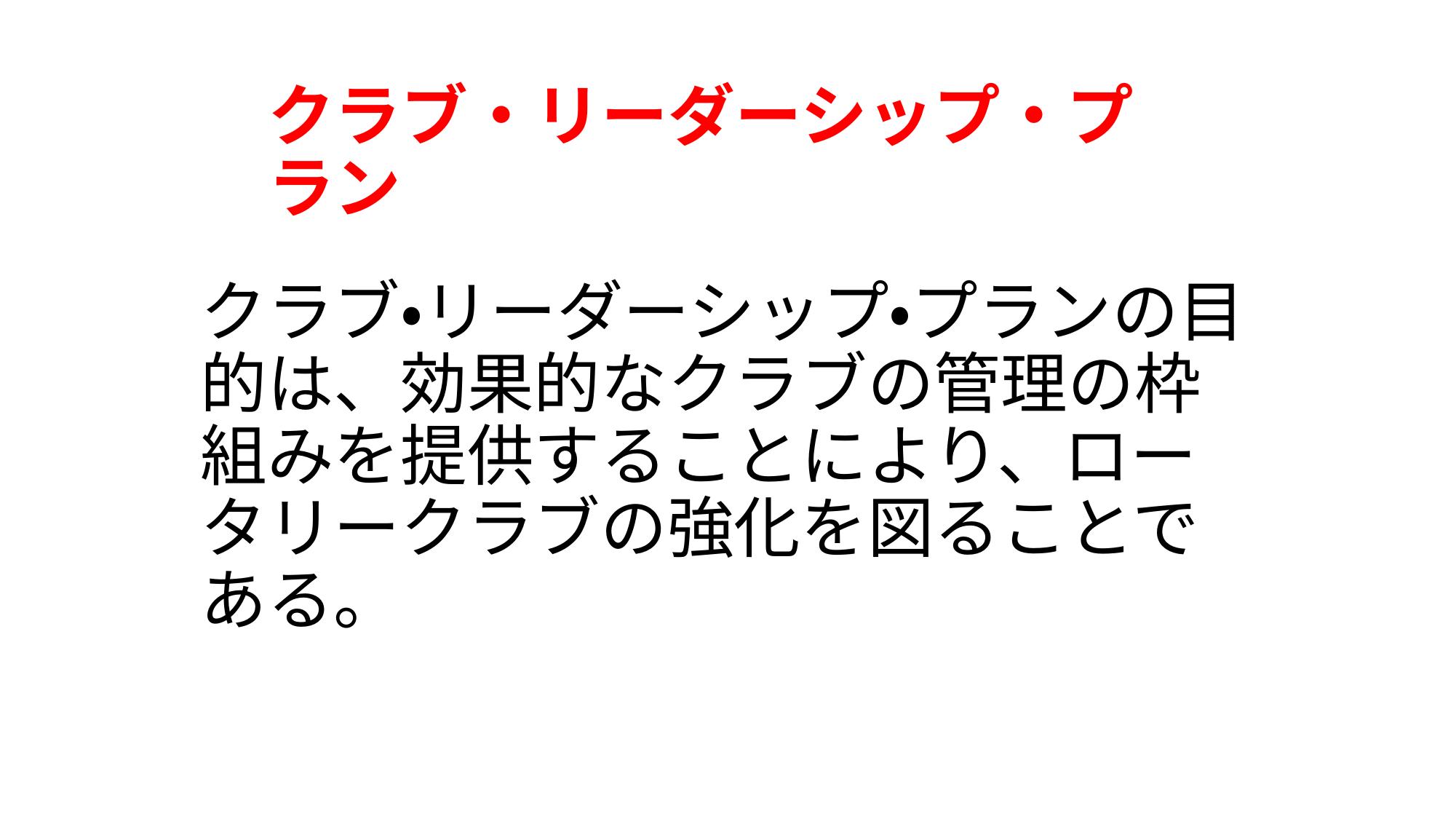

クラブ・リーダーシップ・プラン
クラブ・リーダーシップ・プランの目的は、効果的なクラブの管理の枠組みを提供することにより、ロータリークラブの強化を図ることである。